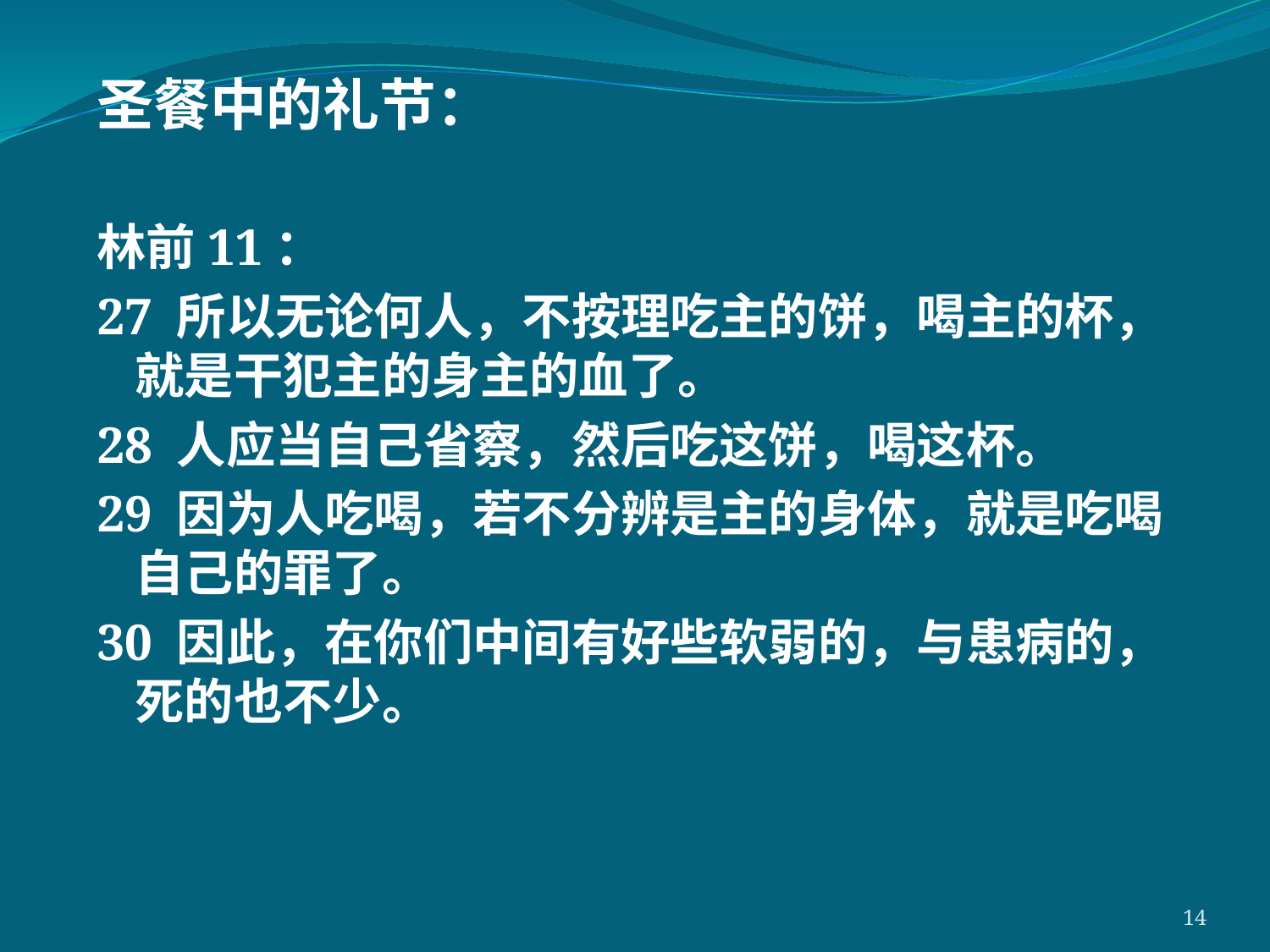

圣餐中的礼节：

林前11：
27 所以无论何人，不按理吃主的饼，喝主的杯，就是干犯主的身主的血了。
28 人应当自己省察，然后吃这饼，喝这杯。
29 因为人吃喝，若不分辨是主的身体，就是吃喝自己的罪了。
30 因此，在你们中间有好些软弱的，与患病的，死的也不少。
14